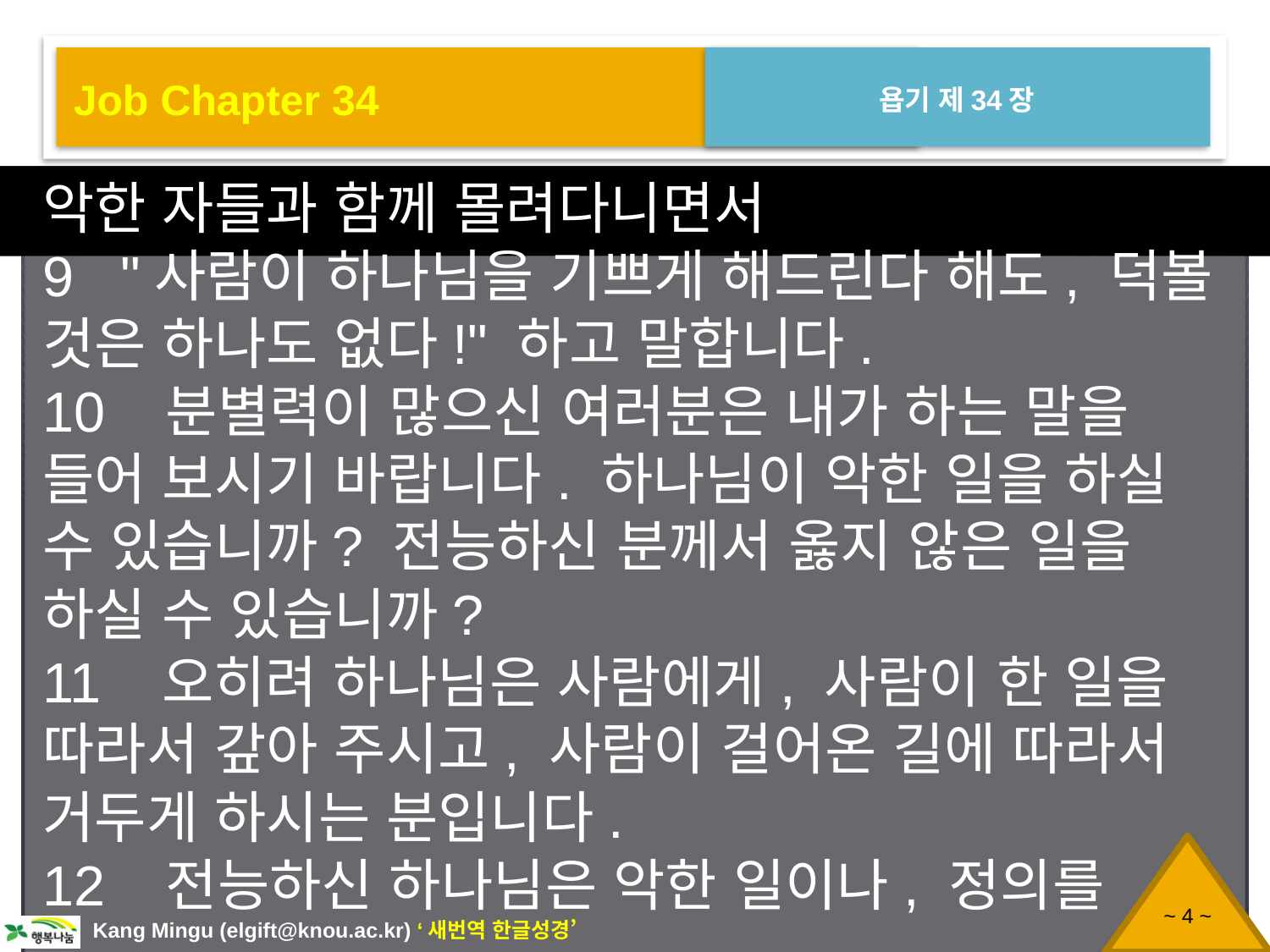

Job Chapter 34
욥기 제34장
악한 자들과 함께 몰려다니면서
9   "사람이 하나님을 기쁘게 해드린다 해도, 덕볼 것은 하나도 없다!" 하고 말합니다.
10   분별력이 많으신 여러분은 내가 하는 말을 들어 보시기 바랍니다. 하나님이 악한 일을 하실 수 있습니까? 전능하신 분께서 옳지 않은 일을 하실 수 있습니까?
11   오히려 하나님은 사람에게, 사람이 한 일을 따라서 갚아 주시고, 사람이 걸어온 길에 따라서 거두게 하시는 분입니다.
12   전능하신 하나님은 악한 일이나, 정의를